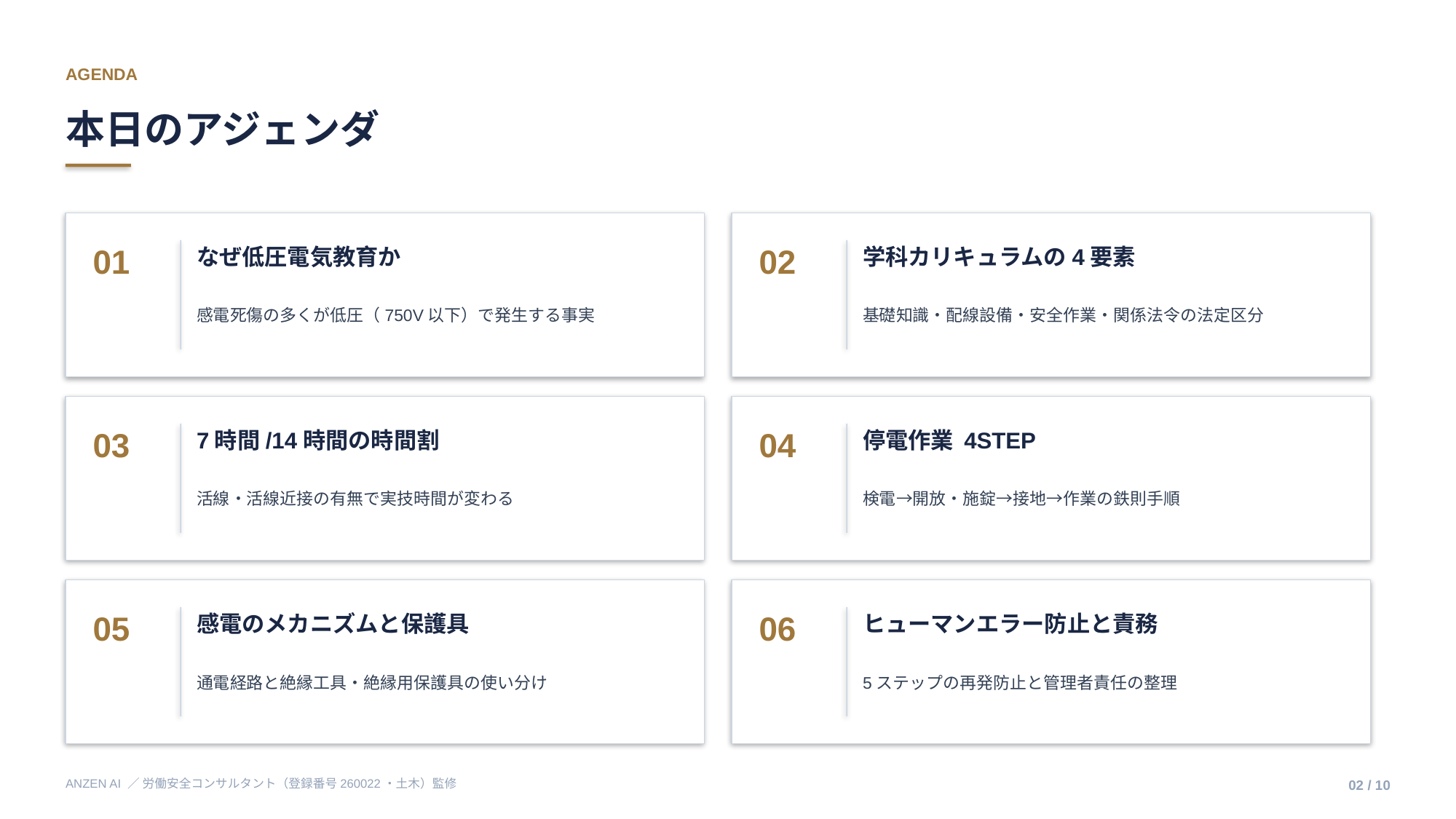

AGENDA
本日のアジェンダ

01
02
なぜ低圧電気教育か
学科カリキュラムの4要素

感電死傷の多くが低圧（750V以下）で発生する事実
基礎知識・配線設備・安全作業・関係法令の法定区分

03
04
7時間/14時間の時間割
停電作業 4STEP

活線・活線近接の有無で実技時間が変わる
検電→開放・施錠→接地→作業の鉄則手順

05
06
感電のメカニズムと保護具
ヒューマンエラー防止と責務

通電経路と絶縁工具・絶縁用保護具の使い分け
5ステップの再発防止と管理者責任の整理
ANZEN AI ／ 労働安全コンサルタント（登録番号260022・土木）監修
02 / 10